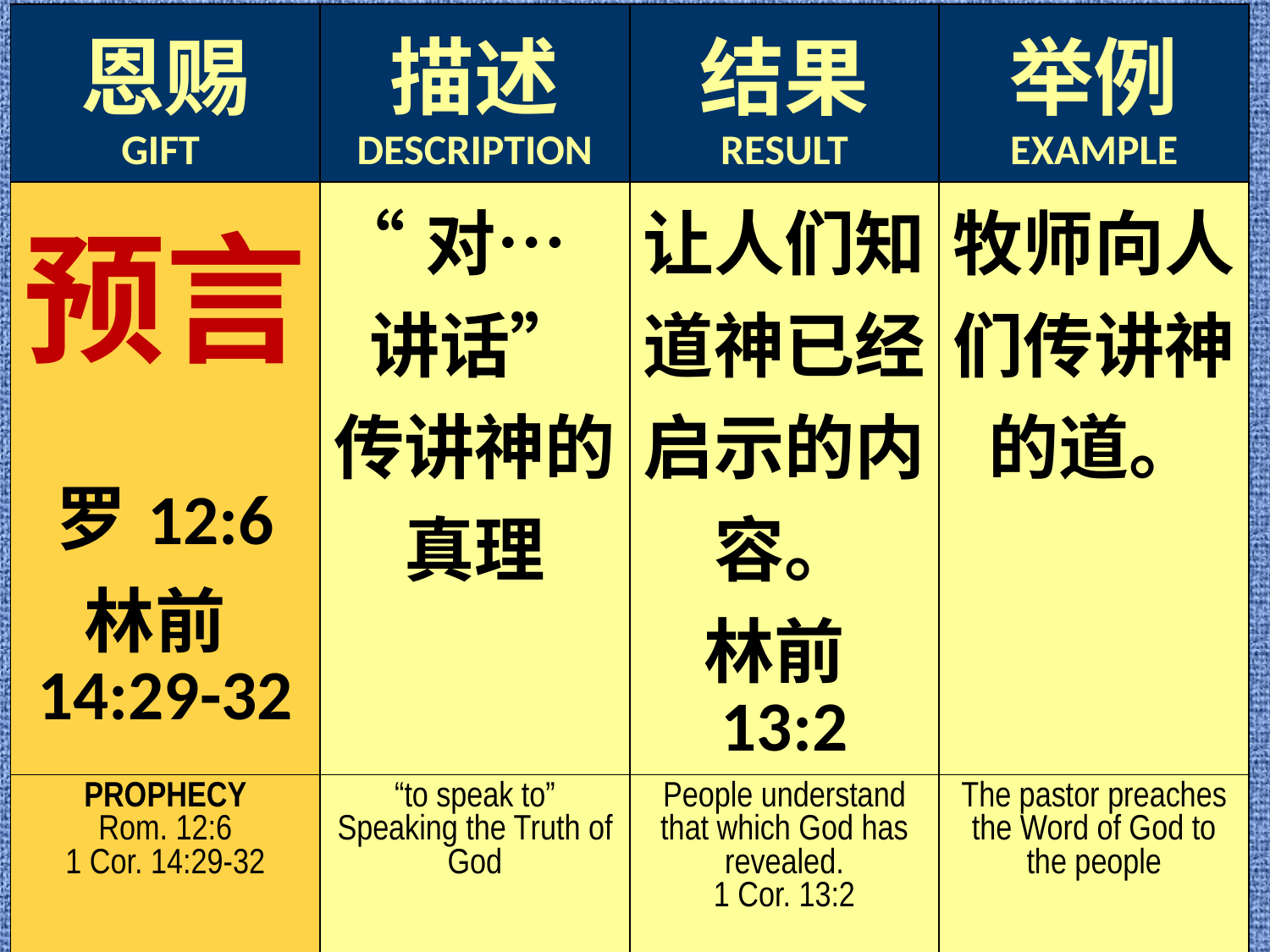

| 恩赐 GIFT | 描述 DESCRIPTION | 结果 RESULT | 举例 EXAMPLE |
| --- | --- | --- | --- |
| 预言 罗12:6 林前14:29-32 | “对… 讲话” 传讲神的真理 | 让人们知道神已经启示的内容。 林前13:2 | 牧师向人们传讲神的道。 |
| PROPHECY Rom. 12:6 1 Cor. 14:29-32 | “to speak to” Speaking the Truth of God | People understand that which God has revealed. 1 Cor. 13:2 | The pastor preaches the Word of God to the people |